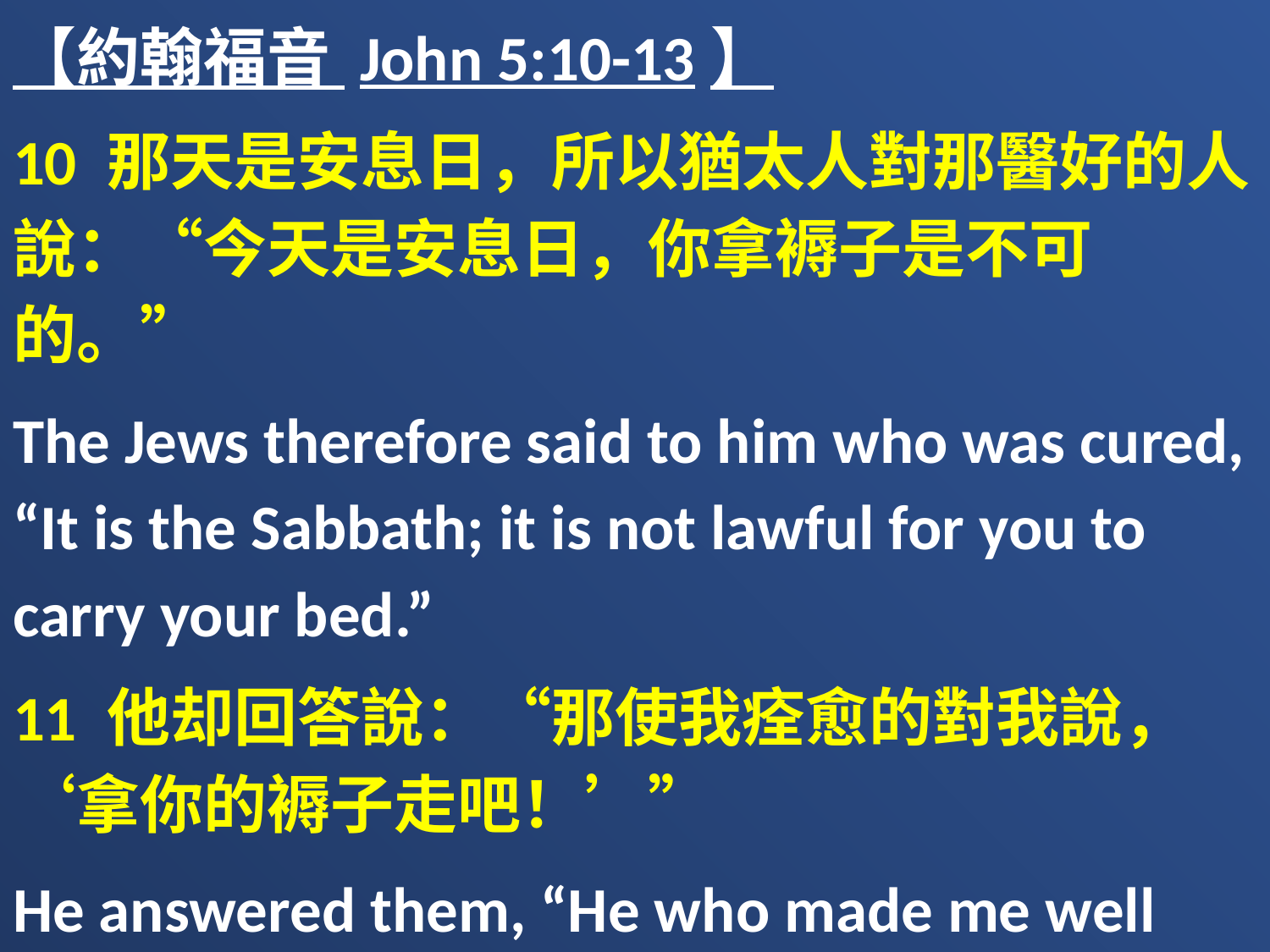

【約翰福音 John 5:10-13】
10 那天是安息日，所以猶太人對那醫好的人說：“今天是安息日，你拿褥子是不可的。”
The Jews therefore said to him who was cured, “It is the Sabbath; it is not lawful for you to carry your bed.”
11 他却回答說：“那使我痊愈的對我說，‘拿你的褥子走吧！’”
He answered them, “He who made me well said to me, ‘Take up your bed and walk.’”